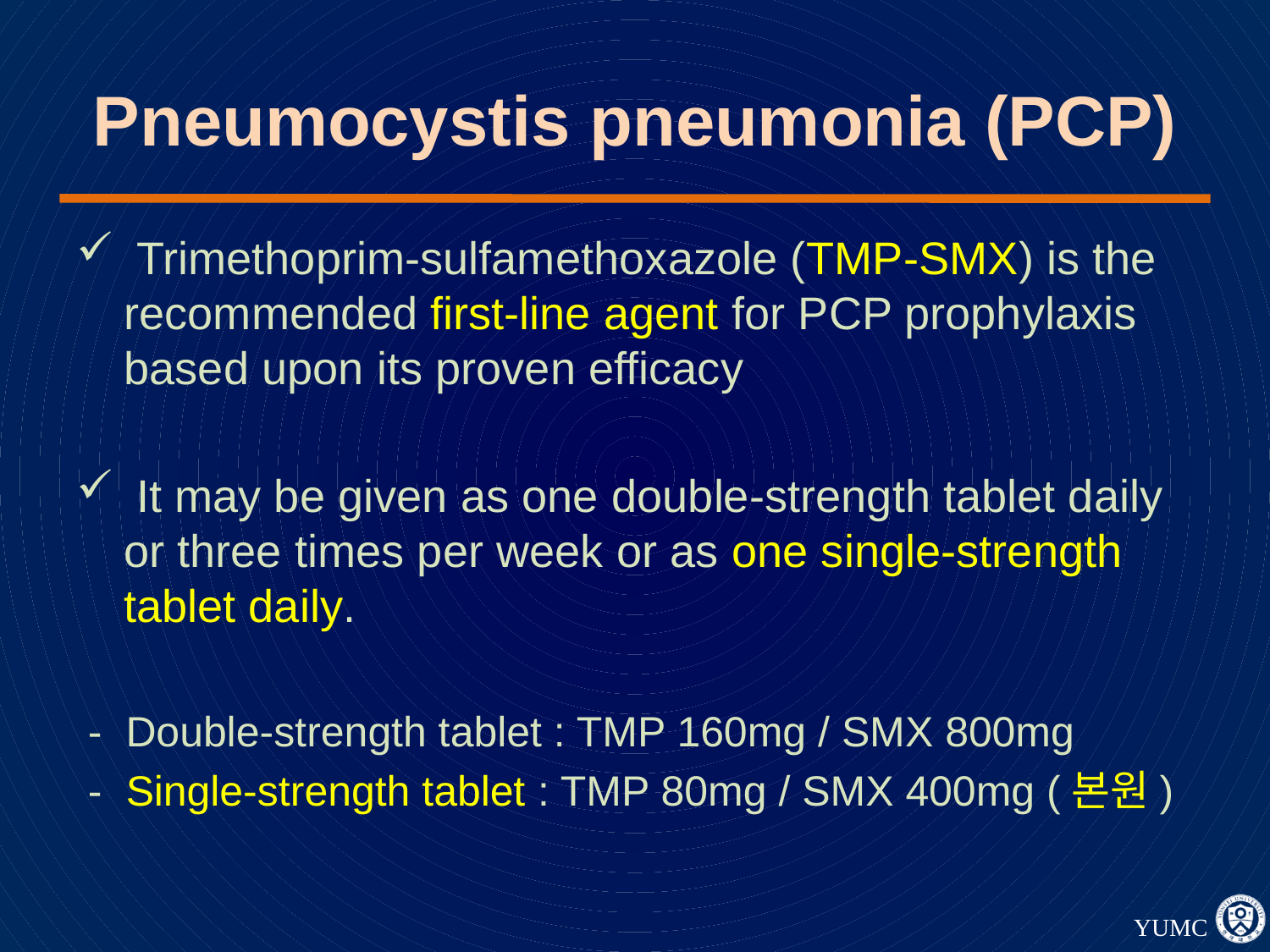

# Pneumocystis pneumonia (PCP)
 Trimethoprim-sulfamethoxazole (TMP-SMX) is the recommended first-line agent for PCP prophylaxis based upon its proven efficacy

 It may be given as one double-strength tablet daily or three times per week or as one single-strength tablet daily.

 -  Double-strength tablet : TMP 160mg / SMX 800mg
 -  Single-strength tablet : TMP 80mg / SMX 400mg (본원)